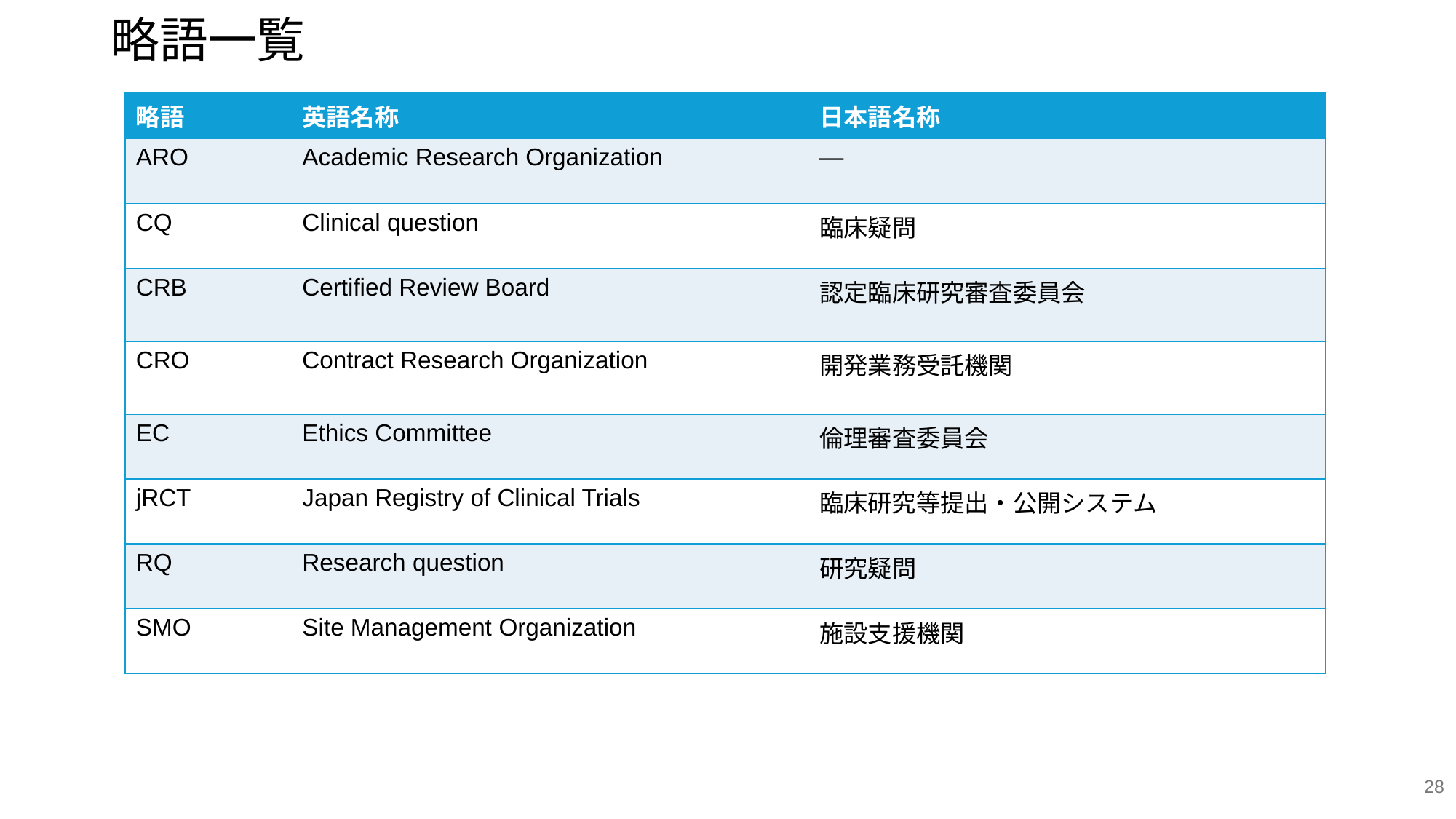

# 略語一覧
| 略語 | 英語名称 | 日本語名称 |
| --- | --- | --- |
| ARO | Academic Research Organization | ― |
| CQ | Clinical question | 臨床疑問 |
| CRB | Certified Review Board | 認定臨床研究審査委員会 |
| CRO | Contract Research Organization | 開発業務受託機関 |
| EC | Ethics Committee | 倫理審査委員会 |
| jRCT | Japan Registry of Clinical Trials | 臨床研究等提出・公開システム |
| RQ | Research question | 研究疑問 |
| SMO | Site Management Organization | 施設支援機関 |
28